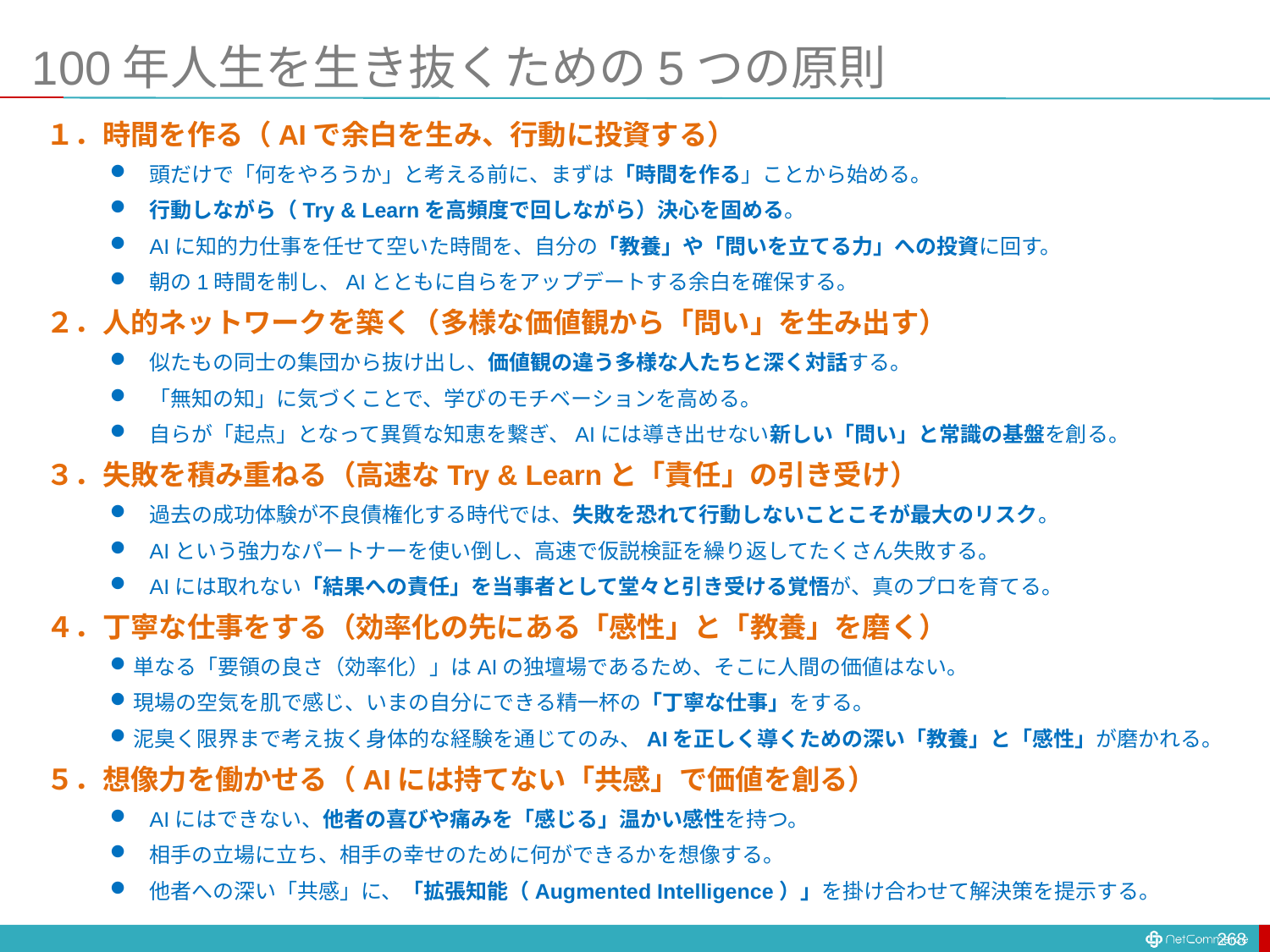

# 100年人生を生き抜くための5つの原則
１．時間を作る（AIで余白を生み、行動に投資する）
頭だけで「何をやろうか」と考える前に、まずは「時間を作る」ことから始める。
行動しながら（Try & Learnを高頻度で回しながら）決心を固める。
AIに知的力仕事を任せて空いた時間を、自分の「教養」や「問いを立てる力」への投資に回す。
朝の1時間を制し、AIとともに自らをアップデートする余白を確保する。
２．人的ネットワークを築く（多様な価値観から「問い」を生み出す）
似たもの同士の集団から抜け出し、価値観の違う多様な人たちと深く対話する。
「無知の知」に気づくことで、学びのモチベーションを高める。
自らが「起点」となって異質な知恵を繋ぎ、AIには導き出せない新しい「問い」と常識の基盤を創る。
３．失敗を積み重ねる（高速なTry & Learnと「責任」の引き受け）
過去の成功体験が不良債権化する時代では、失敗を恐れて行動しないことこそが最大のリスク。
AIという強力なパートナーを使い倒し、高速で仮説検証を繰り返してたくさん失敗する。
AIには取れない「結果への責任」を当事者として堂々と引き受ける覚悟が、真のプロを育てる。
４．丁寧な仕事をする（効率化の先にある「感性」と「教養」を磨く）
単なる「要領の良さ（効率化）」はAIの独壇場であるため、そこに人間の価値はない。
現場の空気を肌で感じ、いまの自分にできる精一杯の「丁寧な仕事」をする。
泥臭く限界まで考え抜く身体的な経験を通じてのみ、AIを正しく導くための深い「教養」と「感性」が磨かれる。
５．想像力を働かせる（AIには持てない「共感」で価値を創る）
AIにはできない、他者の喜びや痛みを「感じる」温かい感性を持つ。
相手の立場に立ち、相手の幸せのために何ができるかを想像する。
他者への深い「共感」に、「拡張知能（Augmented Intelligence）」を掛け合わせて解決策を提示する。
268